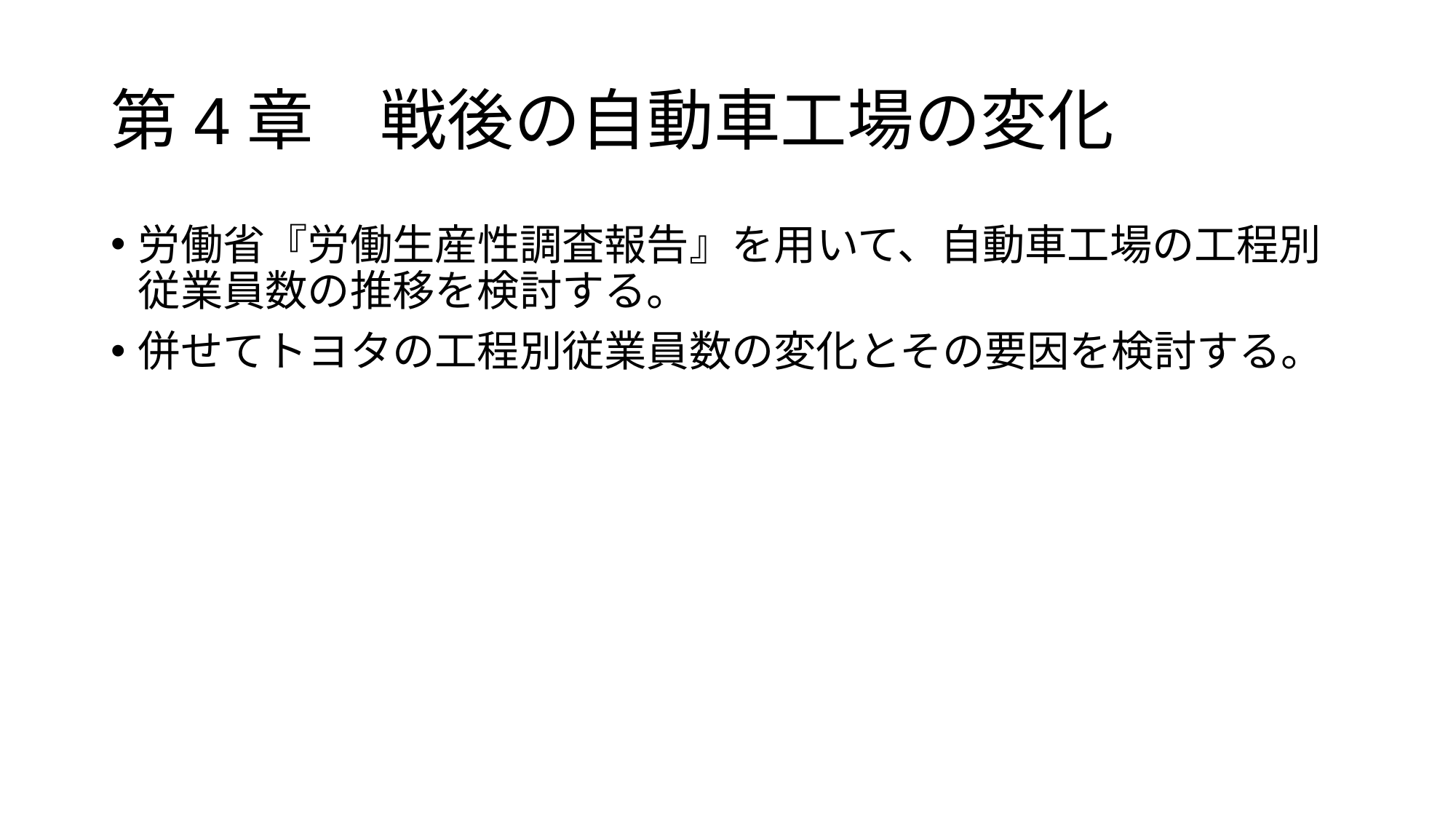

# 第4章　戦後の自動車工場の変化
労働省『労働生産性調査報告』を用いて、自動車工場の工程別従業員数の推移を検討する。
併せてトヨタの工程別従業員数の変化とその要因を検討する。